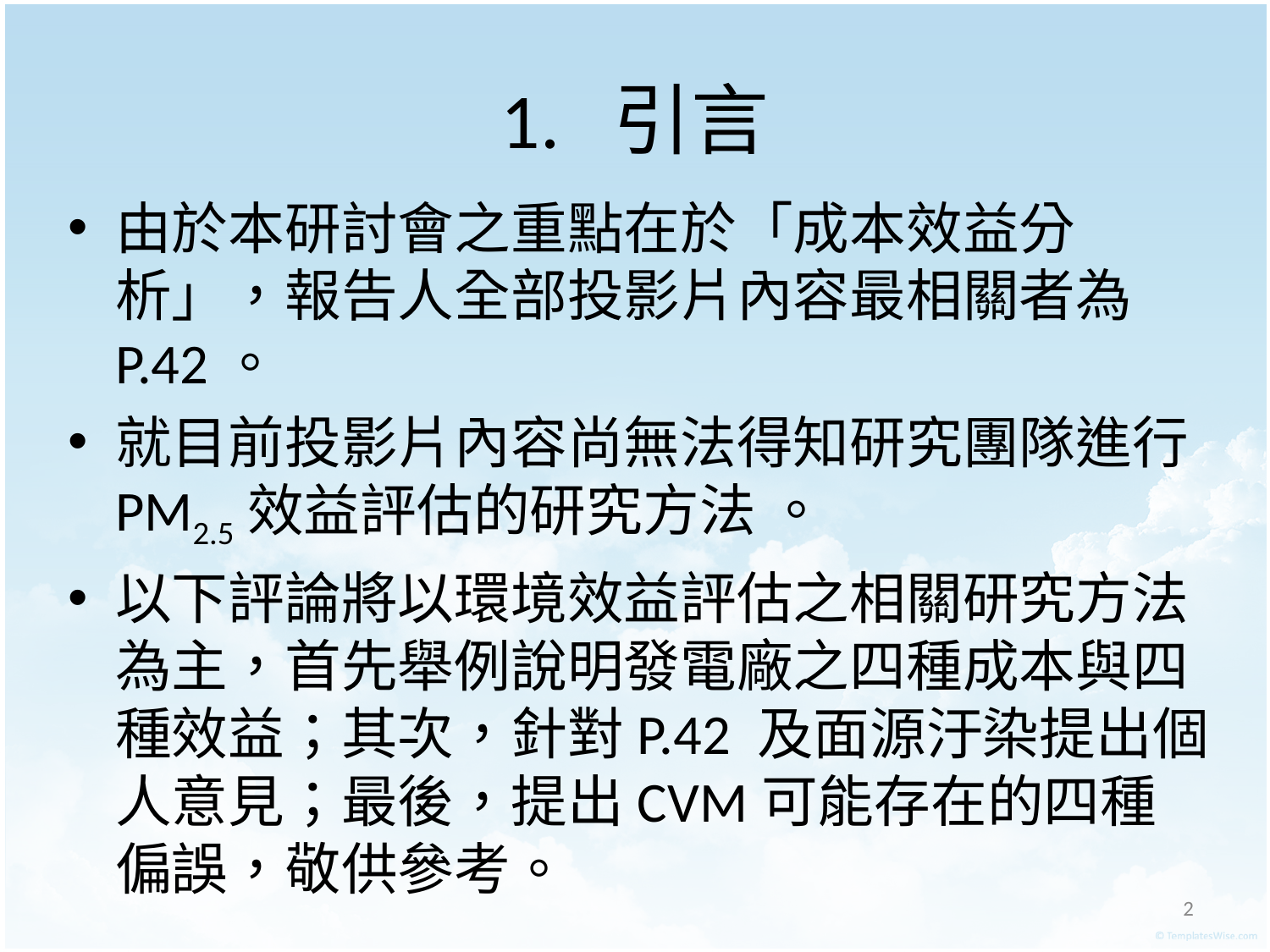

# 1.  引言
由於本研討會之重點在於「成本效益分析」，報告人全部投影片內容最相關者為P.42。
就目前投影片內容尚無法得知研究團隊進行PM2.5效益評估的研究方法 。
以下評論將以環境效益評估之相關研究方法為主，首先舉例說明發電廠之四種成本與四種效益；其次，針對P.42 及面源汙染提出個人意見；最後，提出CVM可能存在的四種偏誤，敬供參考。
2